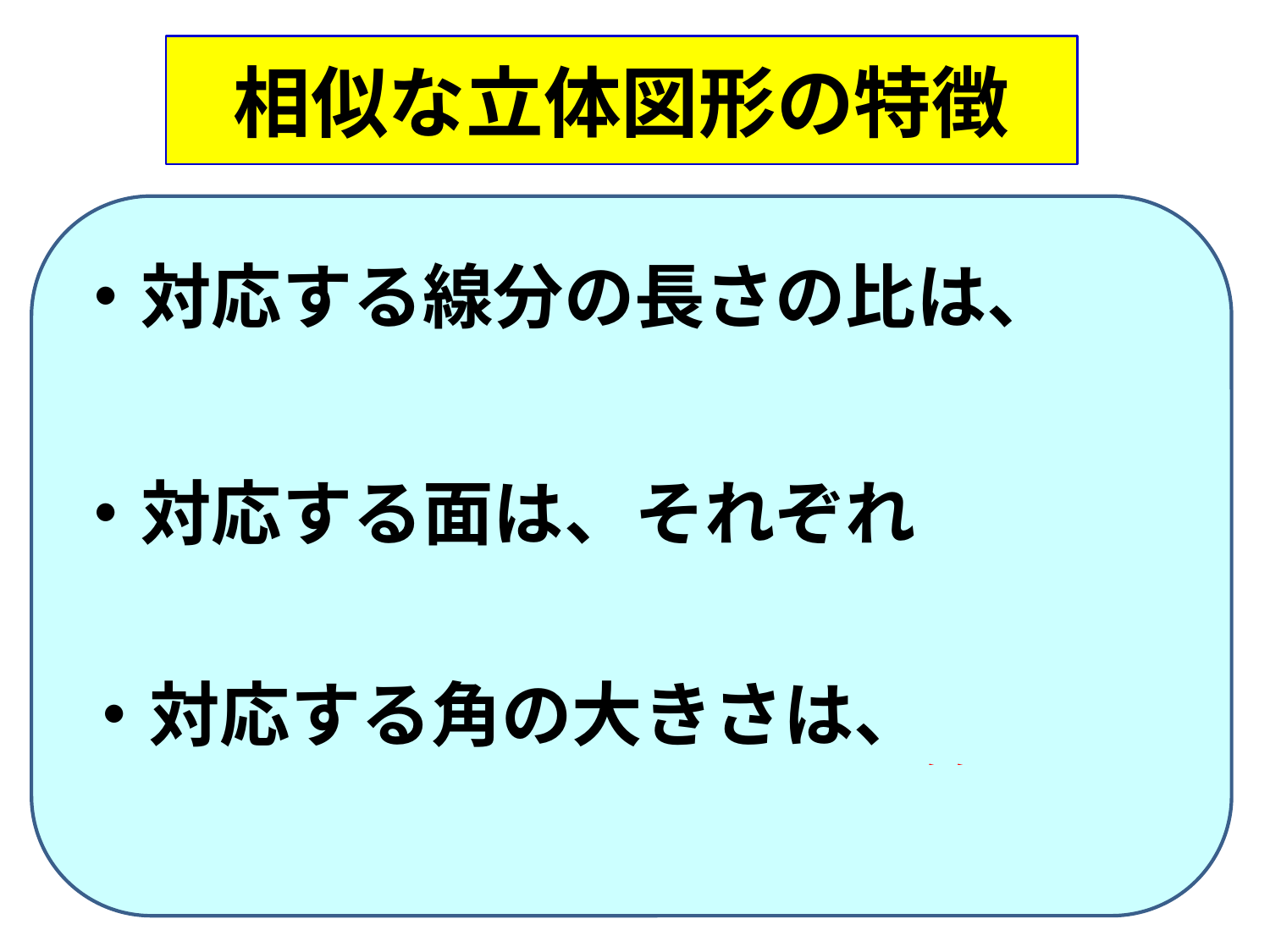

# 相似な立体図形の特徴

・対応する線分の長さの比は、
　　　　　　　　　すべて等しい。

・対応する面は、それぞれ
　　　　　　　　　相似である。

・対応する角の大きさは、
　　　　　　　　　すべて等しい。